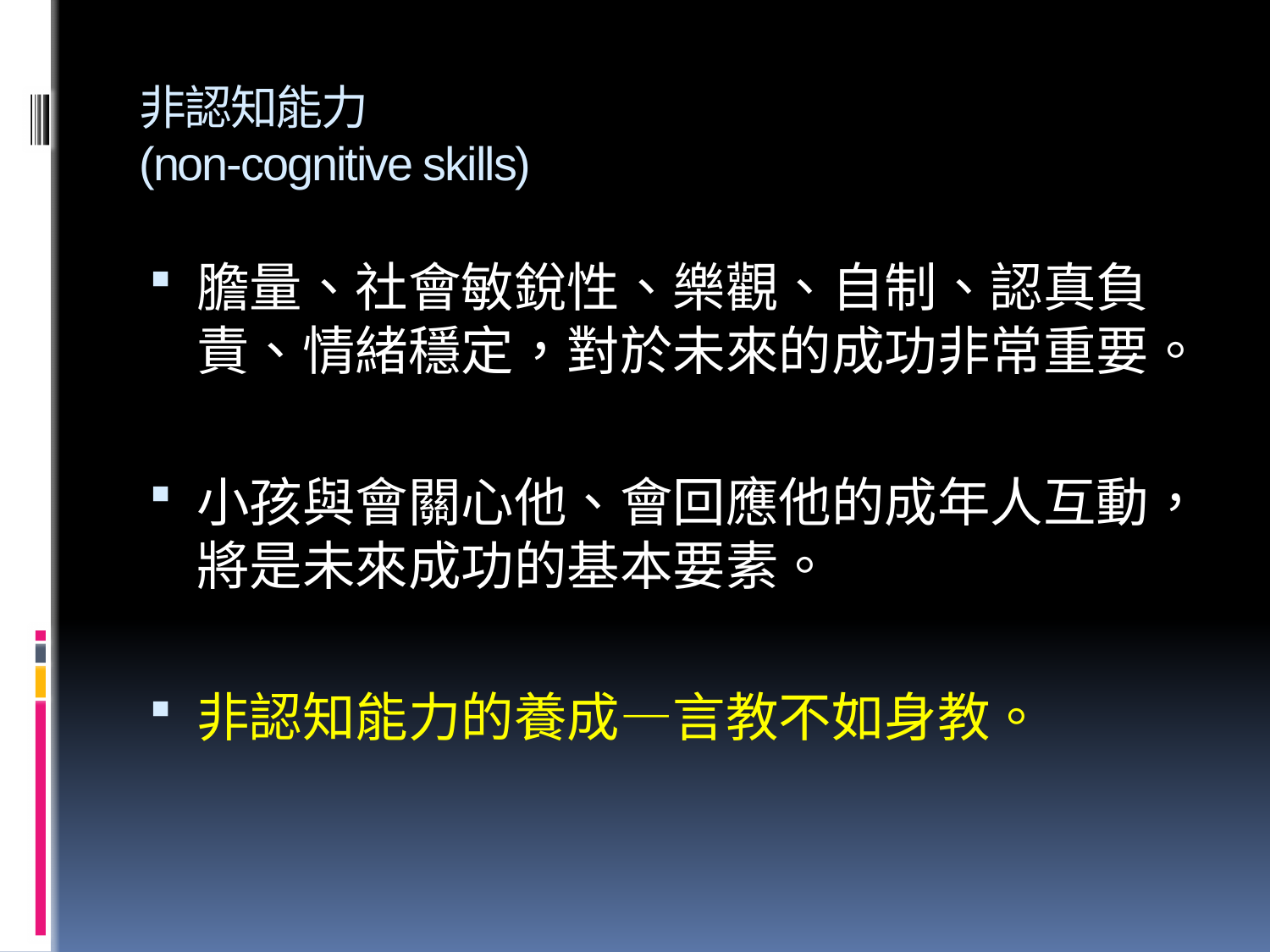

# 非認知能力 (non-cognitive skills)
膽量、社會敏銳性、樂觀、自制、認真負責、情緒穩定，對於未來的成功非常重要。

小孩與會關心他、會回應他的成年人互動，將是未來成功的基本要素。

非認知能力的養成—言教不如身教。